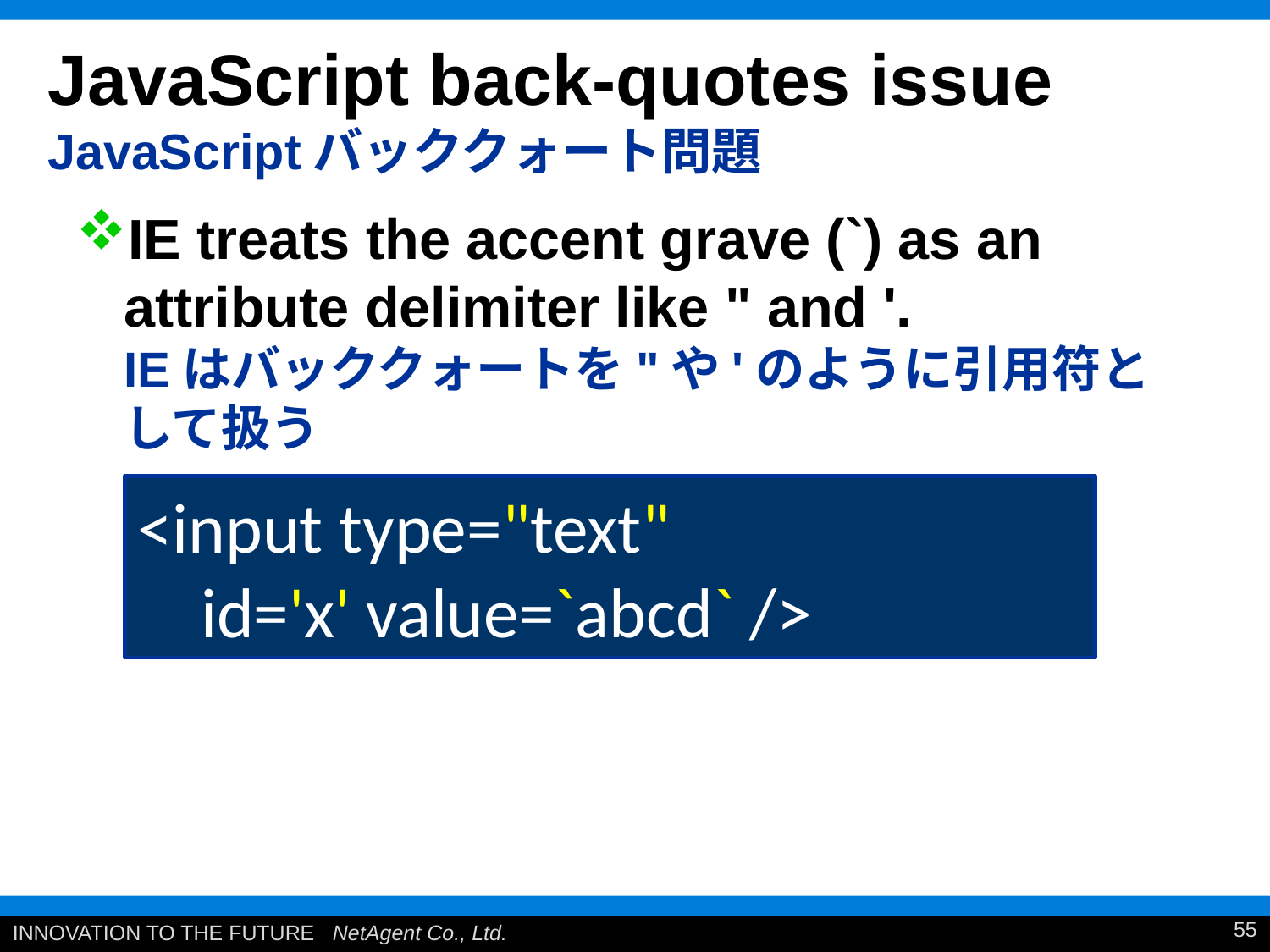

# JavaScript back-quotes issue JavaScriptバッククォート問題
IE treats the accent grave (`) as an attribute delimiter like " and '.
IEはバッククォートを"や'のように引用符として扱う
<input type="text"
    id='x' value=`abcd` />
55